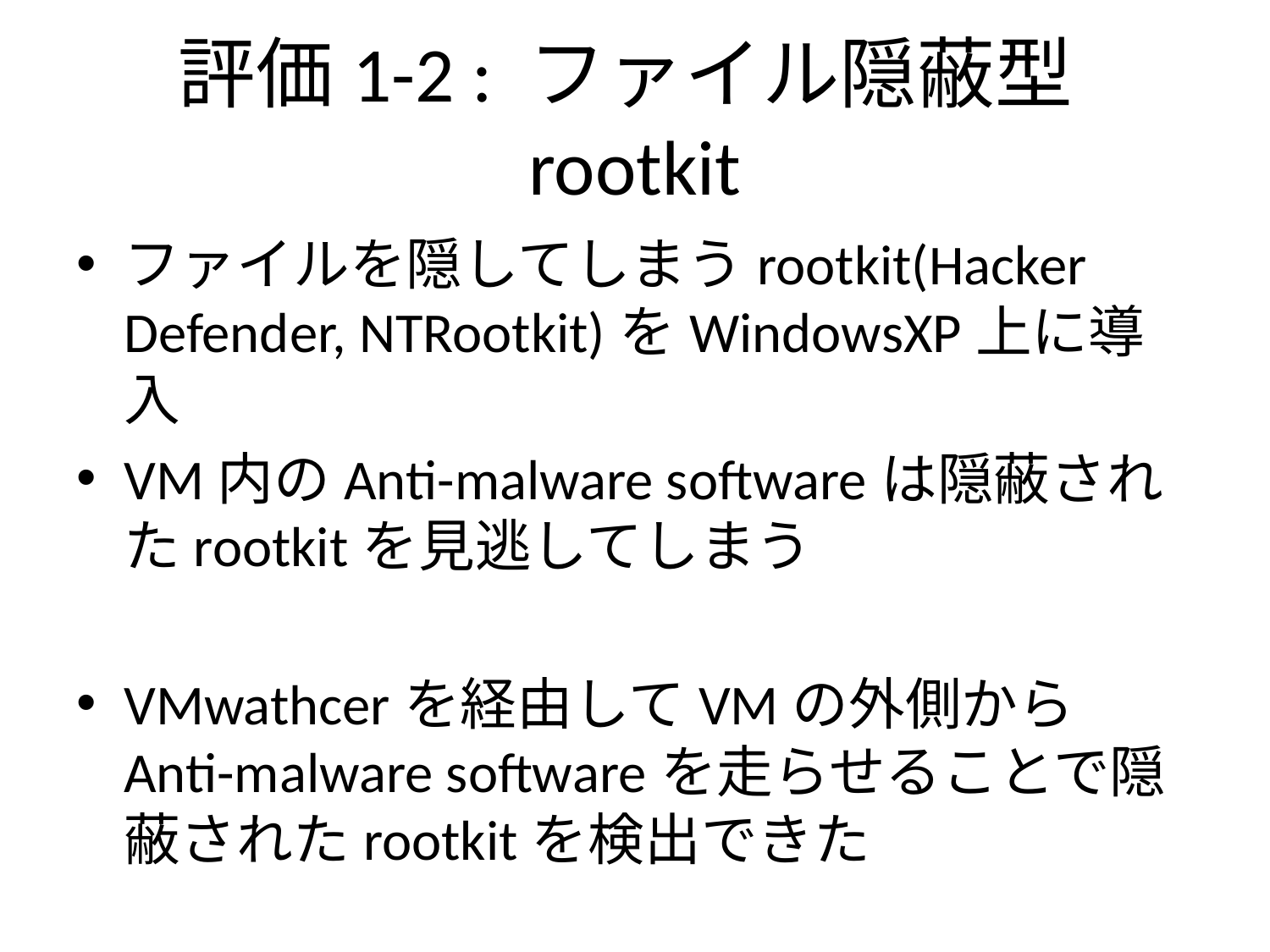

# 評価1-2 : ファイル隠蔽型rootkit
ファイルを隠してしまうrootkit(Hacker Defender, NTRootkit)をWindowsXP上に導入
VM内のAnti-malware softwareは隠蔽されたrootkitを見逃してしまう

VMwathcerを経由してVMの外側からAnti-malware softwareを走らせることで隠蔽されたrootkitを検出できた